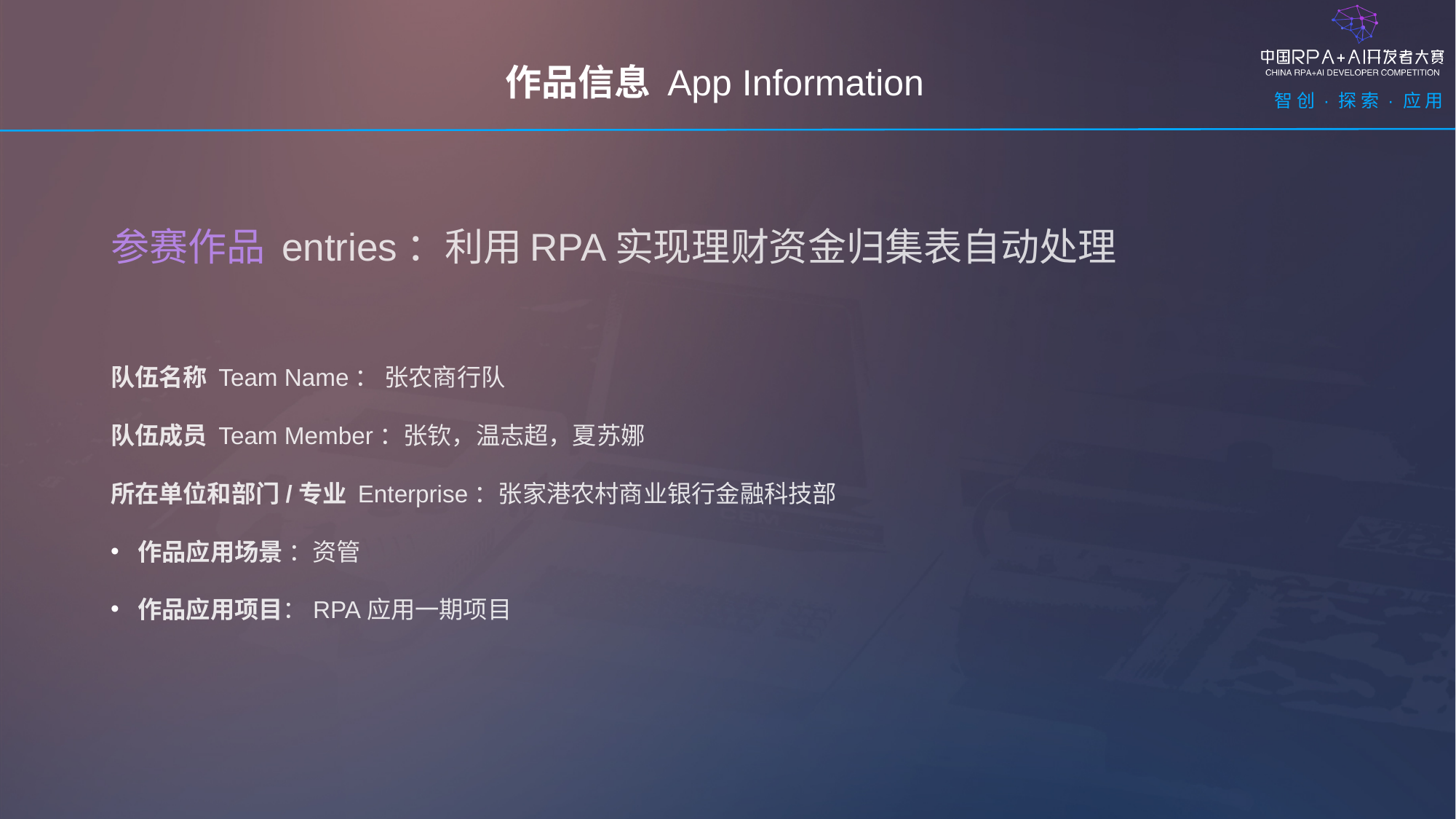

作品信息 App Information
参赛作品 entries：利用RPA实现理财资金归集表自动处理
队伍名称 Team Name： 张农商行队
队伍成员 Team Member：张钦，温志超，夏苏娜
所在单位和部门/专业 Enterprise：张家港农村商业银行金融科技部
作品应用场景 ：资管
作品应用项目：RPA应用一期项目